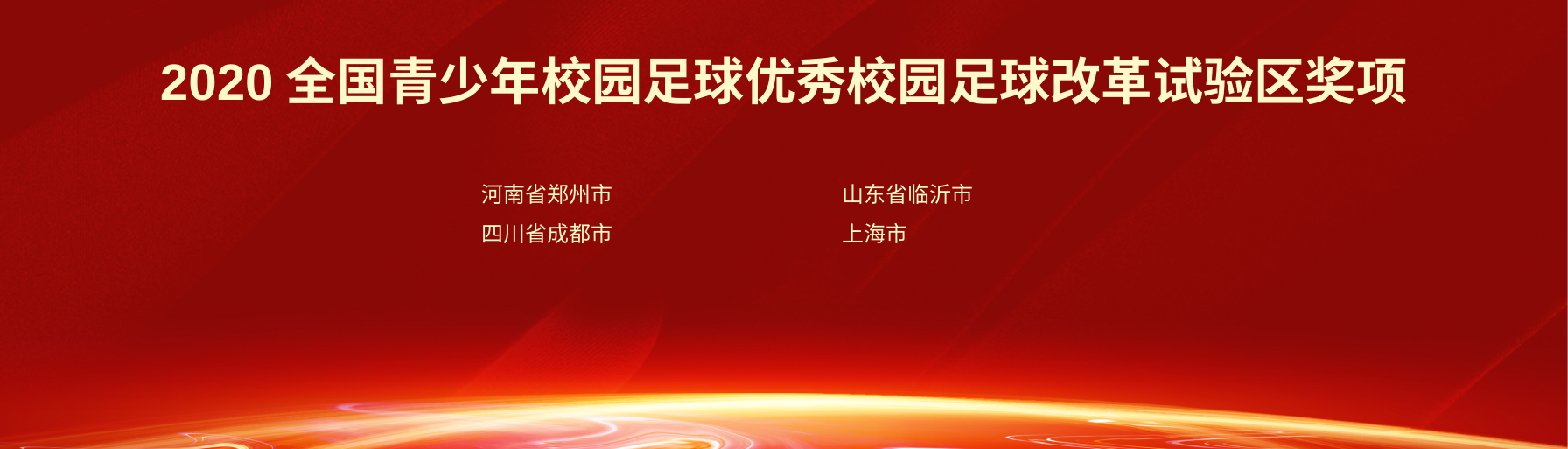

2020全国青少年校园足球优秀校园足球改革试验区奖项
河南省郑州市
四川省成都市
山东省临沂市
上海市